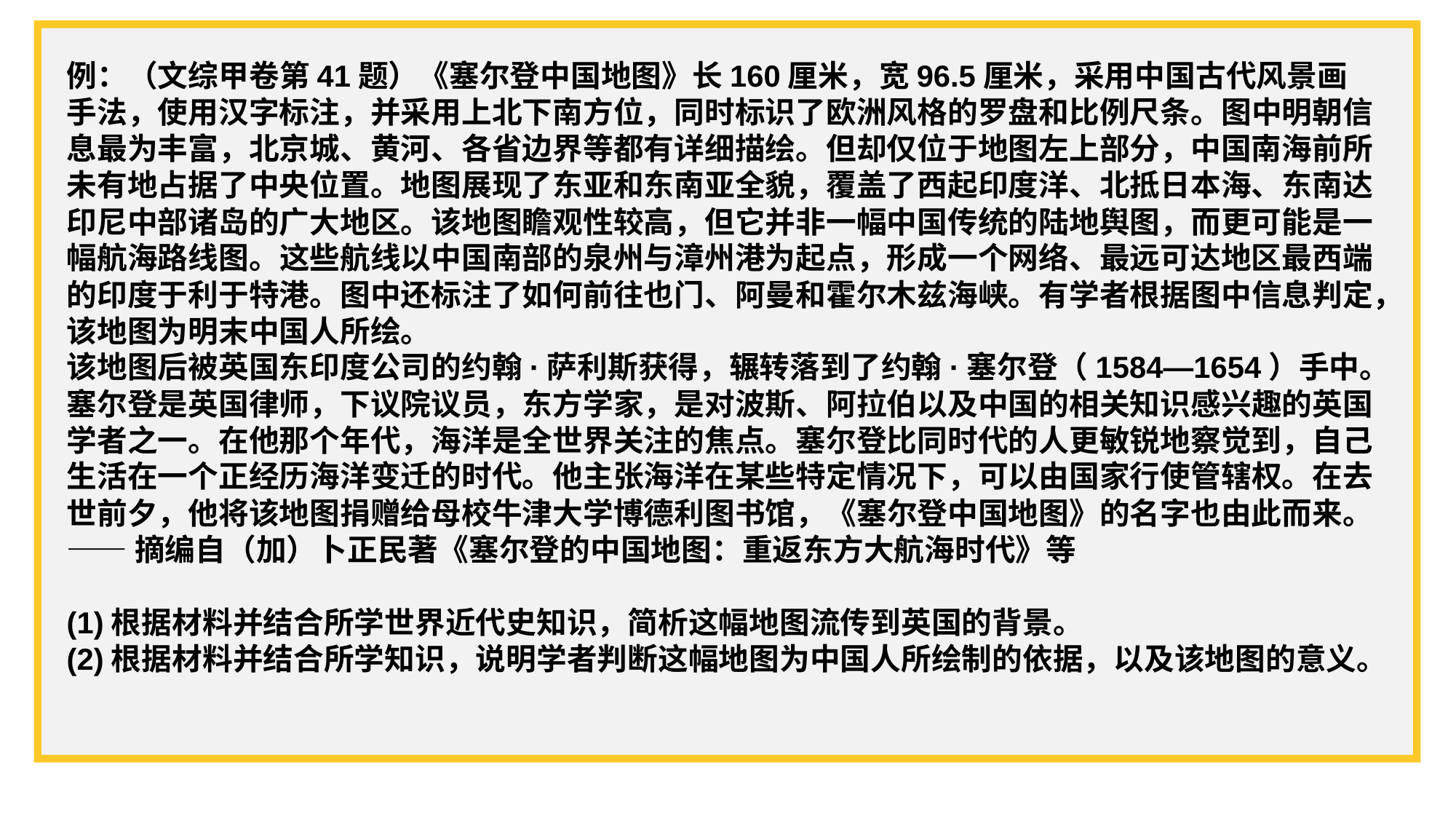

例：（文综甲卷第41题）《塞尔登中国地图》长160厘米，宽96.5厘米，采用中国古代风景画手法，使用汉字标注，并采用上北下南方位，同时标识了欧洲风格的罗盘和比例尺条。图中明朝信息最为丰富，北京城、黄河、各省边界等都有详细描绘。但却仅位于地图左上部分，中国南海前所未有地占据了中央位置。地图展现了东亚和东南亚全貌，覆盖了西起印度洋、北抵日本海、东南达印尼中部诸岛的广大地区。该地图瞻观性较高，但它并非一幅中国传统的陆地舆图，而更可能是一幅航海路线图。这些航线以中国南部的泉州与漳州港为起点，形成一个网络、最远可达地区最西端的印度于利于特港。图中还标注了如何前往也门、阿曼和霍尔木兹海峡。有学者根据图中信息判定，该地图为明末中国人所绘。
该地图后被英国东印度公司的约翰·萨利斯获得，辗转落到了约翰·塞尔登（1584—1654）手中。塞尔登是英国律师，下议院议员，东方学家，是对波斯、阿拉伯以及中国的相关知识感兴趣的英国学者之一。在他那个年代，海洋是全世界关注的焦点。塞尔登比同时代的人更敏锐地察觉到，自己生活在一个正经历海洋变迁的时代。他主张海洋在某些特定情况下，可以由国家行使管辖权。在去世前夕，他将该地图捐赠给母校牛津大学博德利图书馆，《塞尔登中国地图》的名字也由此而来。
——摘编自（加）卜正民著《塞尔登的中国地图：重返东方大航海时代》等

(1)根据材料并结合所学世界近代史知识，简析这幅地图流传到英国的背景。
(2)根据材料并结合所学知识，说明学者判断这幅地图为中国人所绘制的依据，以及该地图的意义。